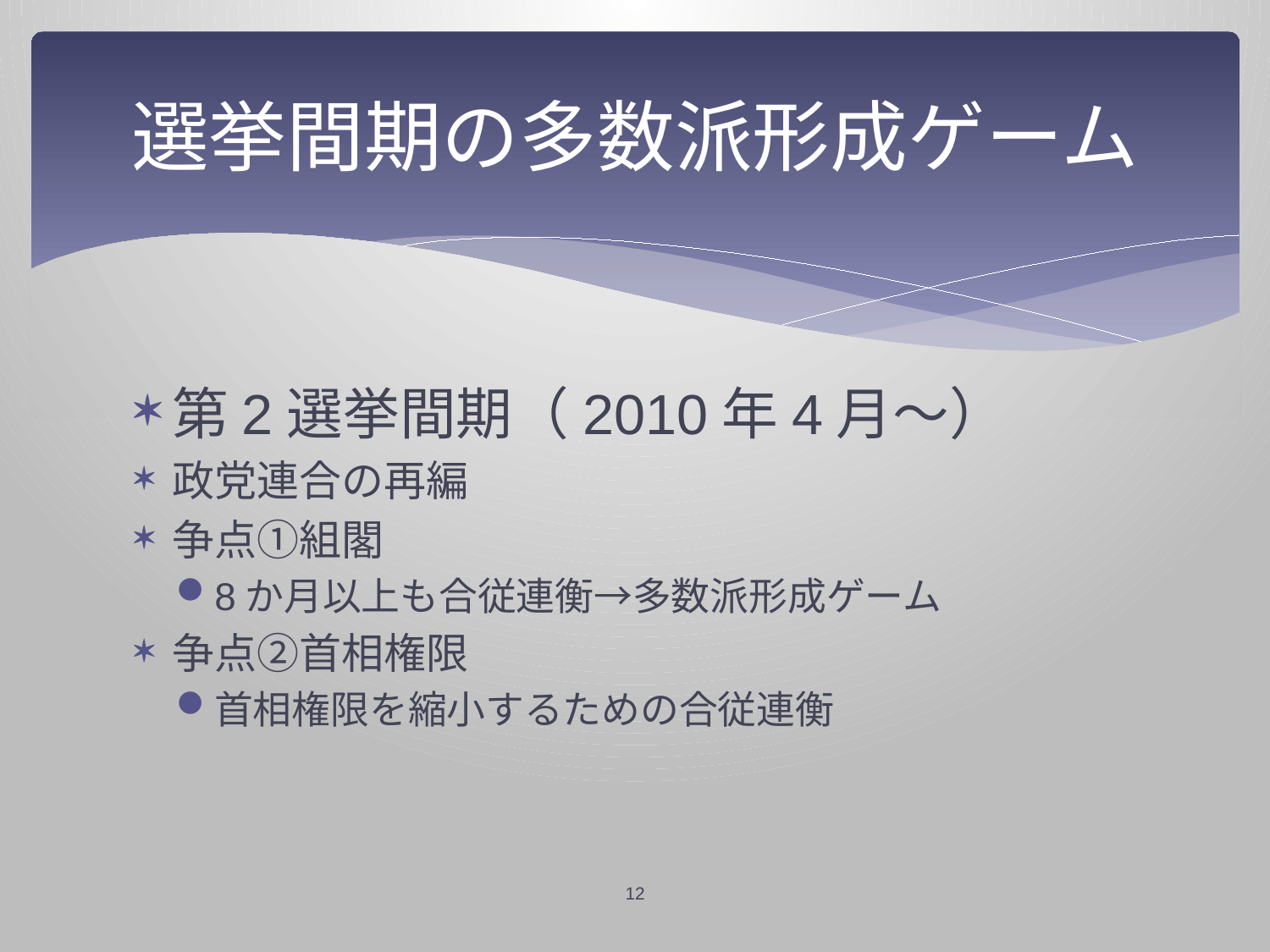

# 選挙間期の多数派形成ゲーム
第2選挙間期（2010年4月～）
政党連合の再編
争点①組閣
8か月以上も合従連衡→多数派形成ゲーム
争点②首相権限
首相権限を縮小するための合従連衡
12